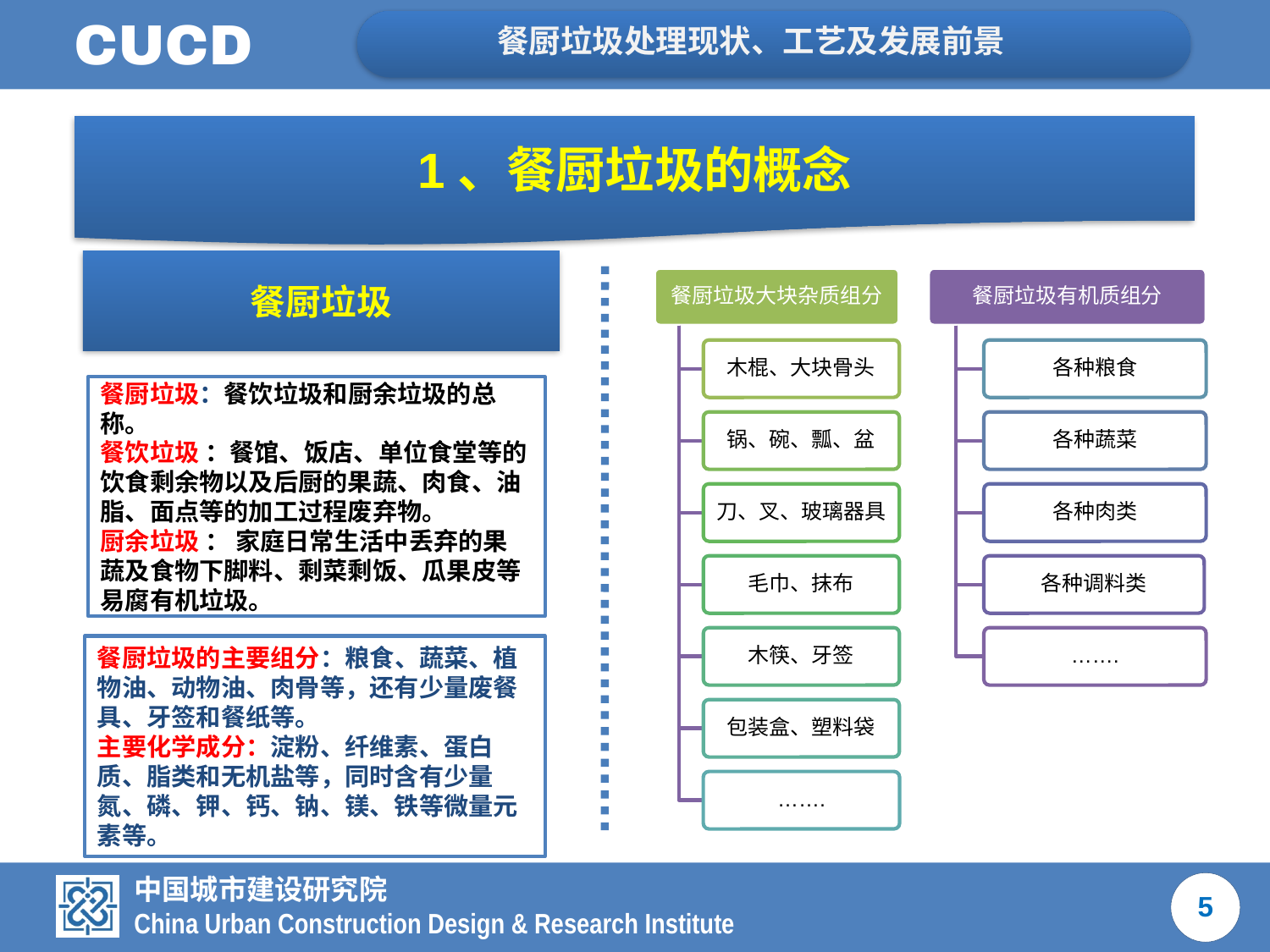

1、餐厨垃圾的概念
餐厨垃圾
餐厨垃圾大块杂质组分
木棍、大块骨头
锅、碗、瓢、盆
刀、叉、玻璃器具
毛巾、抹布
木筷、牙签
包装盒、塑料袋
…….
餐厨垃圾有机质组分
各种粮食
各种蔬菜
各种肉类
各种调料类
…….
餐厨垃圾：餐饮垃圾和厨余垃圾的总称。
餐饮垃圾 ：餐馆、饭店、单位食堂等的饮食剩余物以及后厨的果蔬、肉食、油脂、面点等的加工过程废弃物。
厨余垃圾 ： 家庭日常生活中丢弃的果蔬及食物下脚料、剩菜剩饭、瓜果皮等易腐有机垃圾。
餐厨垃圾的主要组分：粮食、蔬菜、植物油、动物油、肉骨等，还有少量废餐具、牙签和餐纸等。
主要化学成分：淀粉、纤维素、蛋白质、脂类和无机盐等，同时含有少量氮、磷、钾、钙、钠、镁、铁等微量元素等。
5